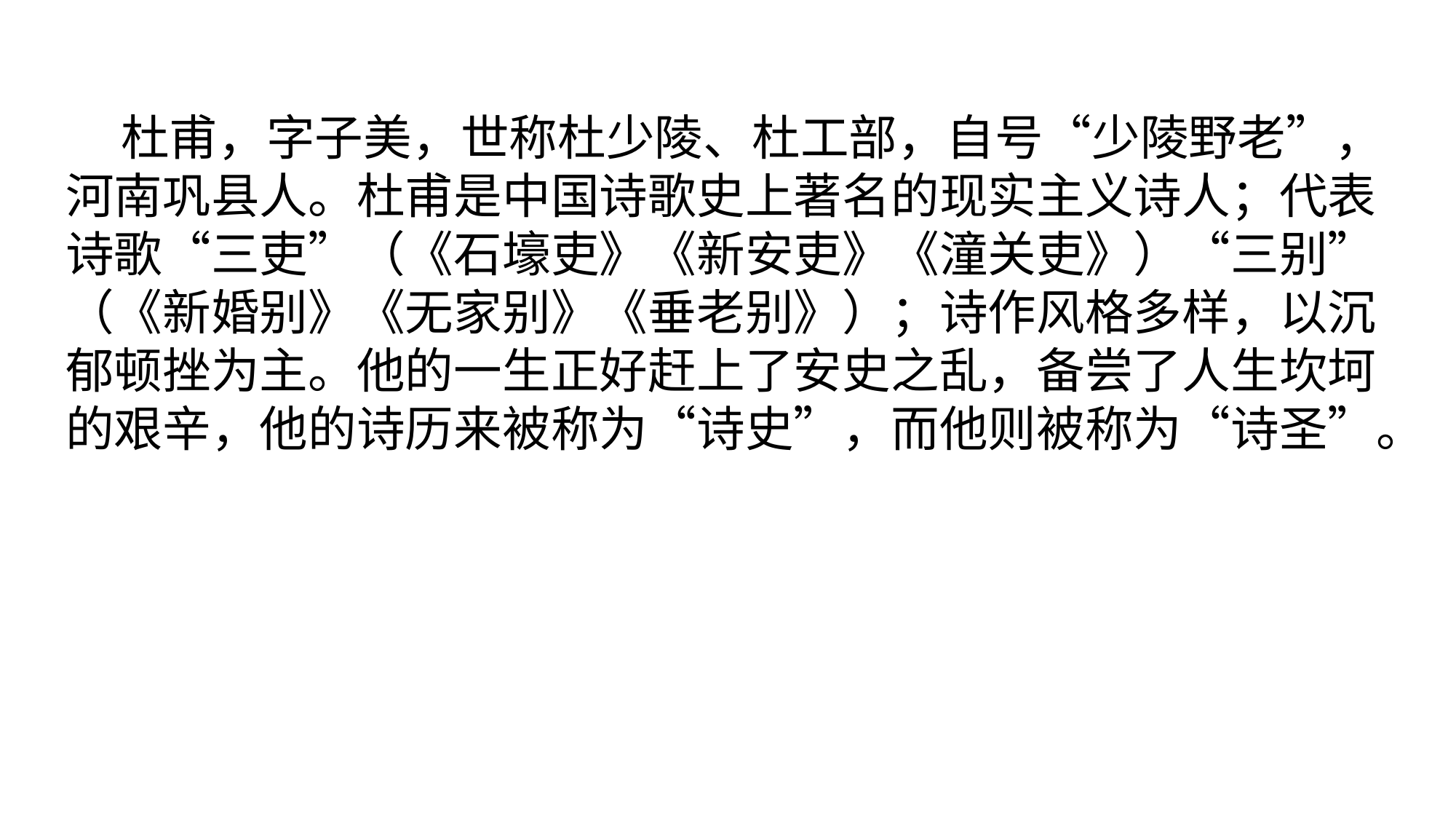

杜甫，字子美，世称杜少陵、杜工部，自号“少陵野老”，河南巩县人。杜甫是中国诗歌史上著名的现实主义诗人；代表诗歌“三吏”（《石壕吏》《新安吏》《潼关吏》）“三别”（《新婚别》《无家别》《垂老别》）；诗作风格多样，以沉郁顿挫为主。他的一生正好赶上了安史之乱，备尝了人生坎坷的艰辛，他的诗历来被称为“诗史”，而他则被称为“诗圣”。